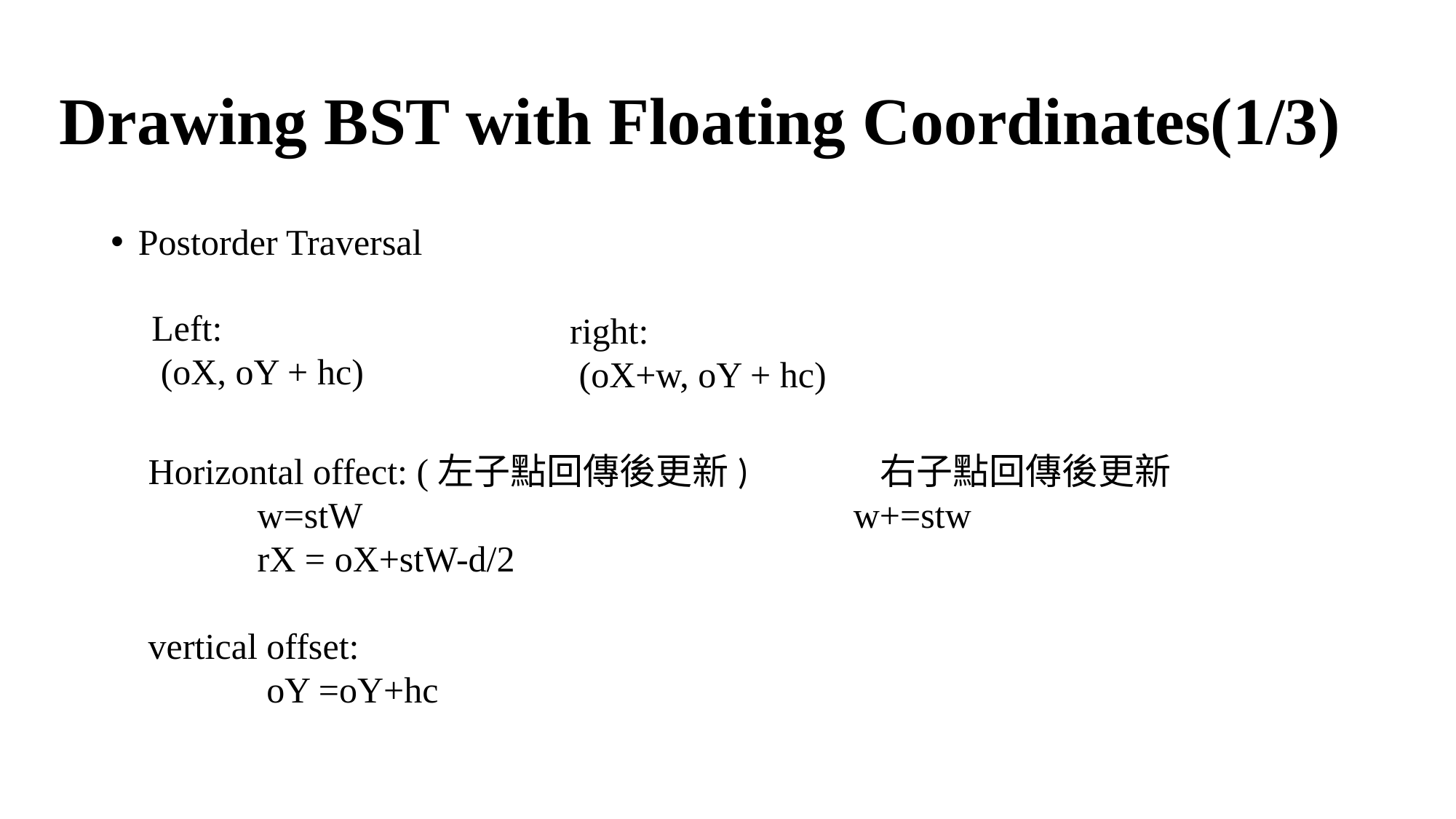

# Drawing BST with Floating Coordinates(1/3)
Postorder Traversal

Left:
 (oX, oY + hc)
right:
 (oX+w, oY + hc)

Horizontal offect: (左子點回傳後更新)               右子點回傳後更新
            w=stW                                                      w+=stw
	rX = oX+stW-d/2

vertical offset:
	 oY =oY+hc